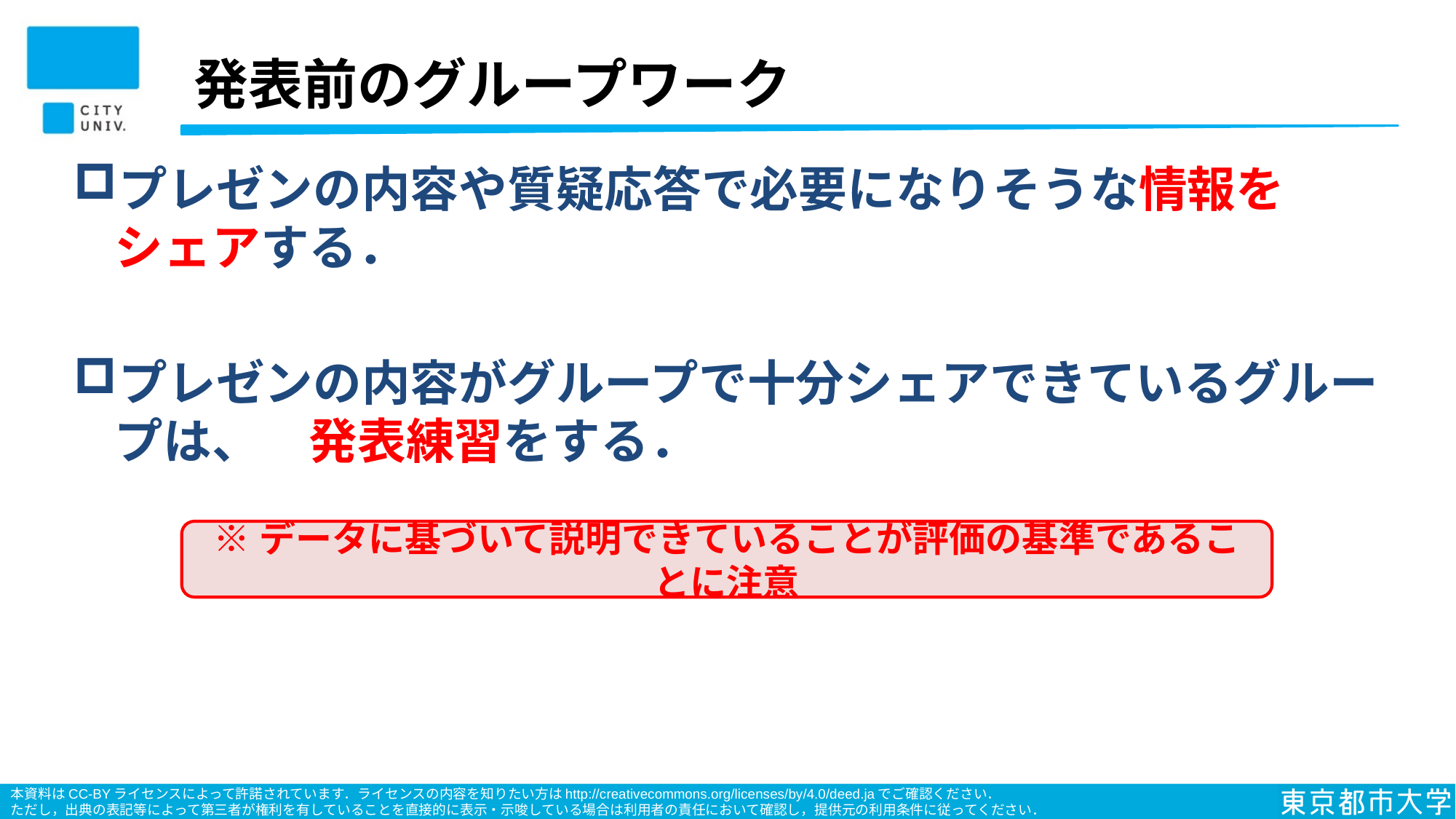

# 発表前のグループワーク
プレゼンの内容や質疑応答で必要になりそうな情報をシェアする．

プレゼンの内容がグループで十分シェアできているグループは、　発表練習をする．

※データに基づいて説明できていることが評価の基準であることに注意